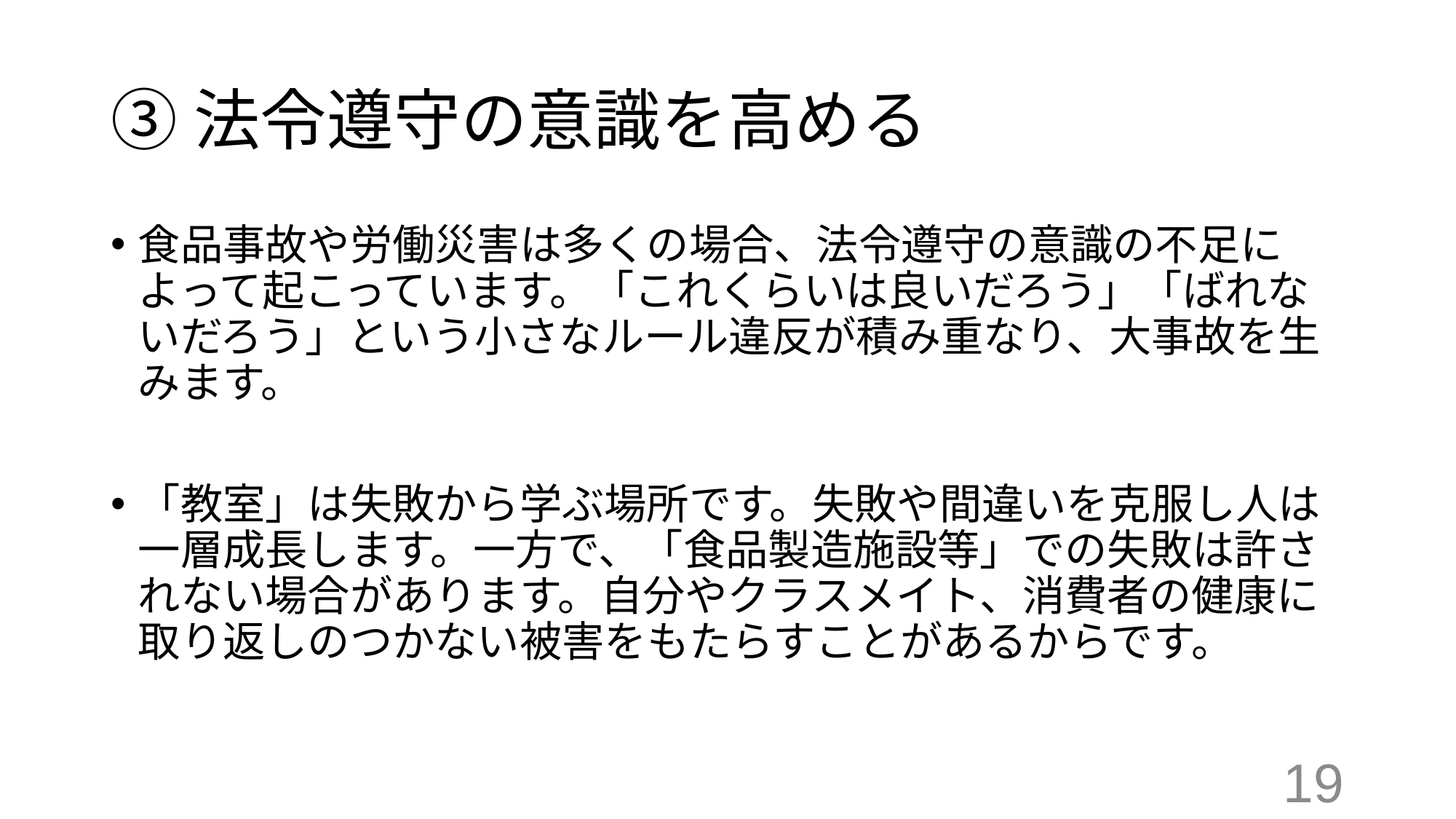

# ③法令遵守の意識を高める
食品事故や労働災害は多くの場合、法令遵守の意識の不足によって起こっています。「これくらいは良いだろう」「ばれないだろう」という小さなルール違反が積み重なり、大事故を生みます。

「教室」は失敗から学ぶ場所です。失敗や間違いを克服し人は一層成長します。一方で、「食品製造施設等」での失敗は許されない場合があります。自分やクラスメイト、消費者の健康に取り返しのつかない被害をもたらすことがあるからです。
19